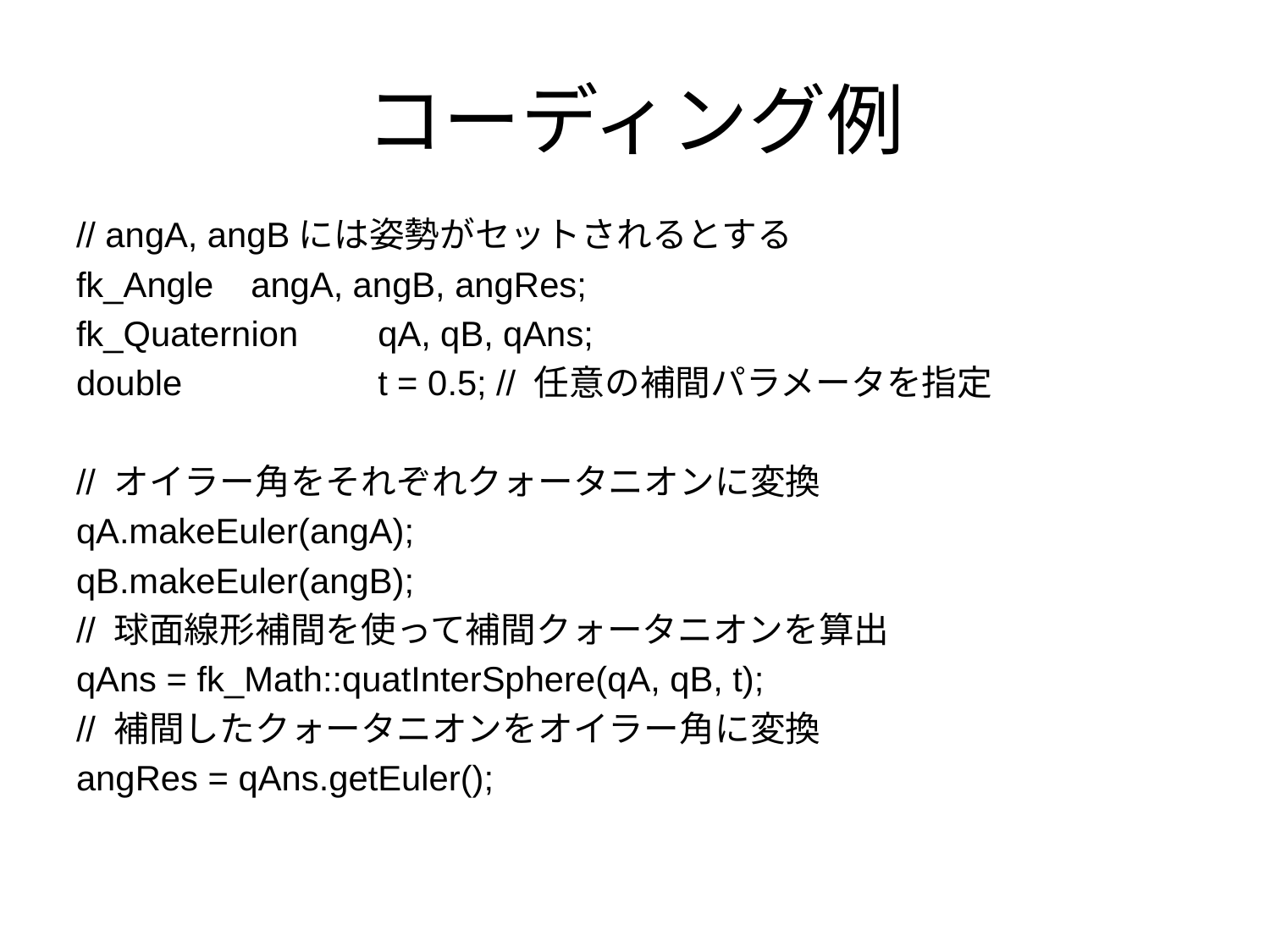

# コーディング例
// angA, angBには姿勢がセットされるとする
fk_Angle	angA, angB, angRes;
fk_Quaternion	qA, qB, qAns;
double		t = 0.5; // 任意の補間パラメータを指定

// オイラー角をそれぞれクォータニオンに変換
qA.makeEuler(angA);
qB.makeEuler(angB);
// 球面線形補間を使って補間クォータニオンを算出
qAns = fk_Math::quatInterSphere(qA, qB, t);
// 補間したクォータニオンをオイラー角に変換
angRes = qAns.getEuler();